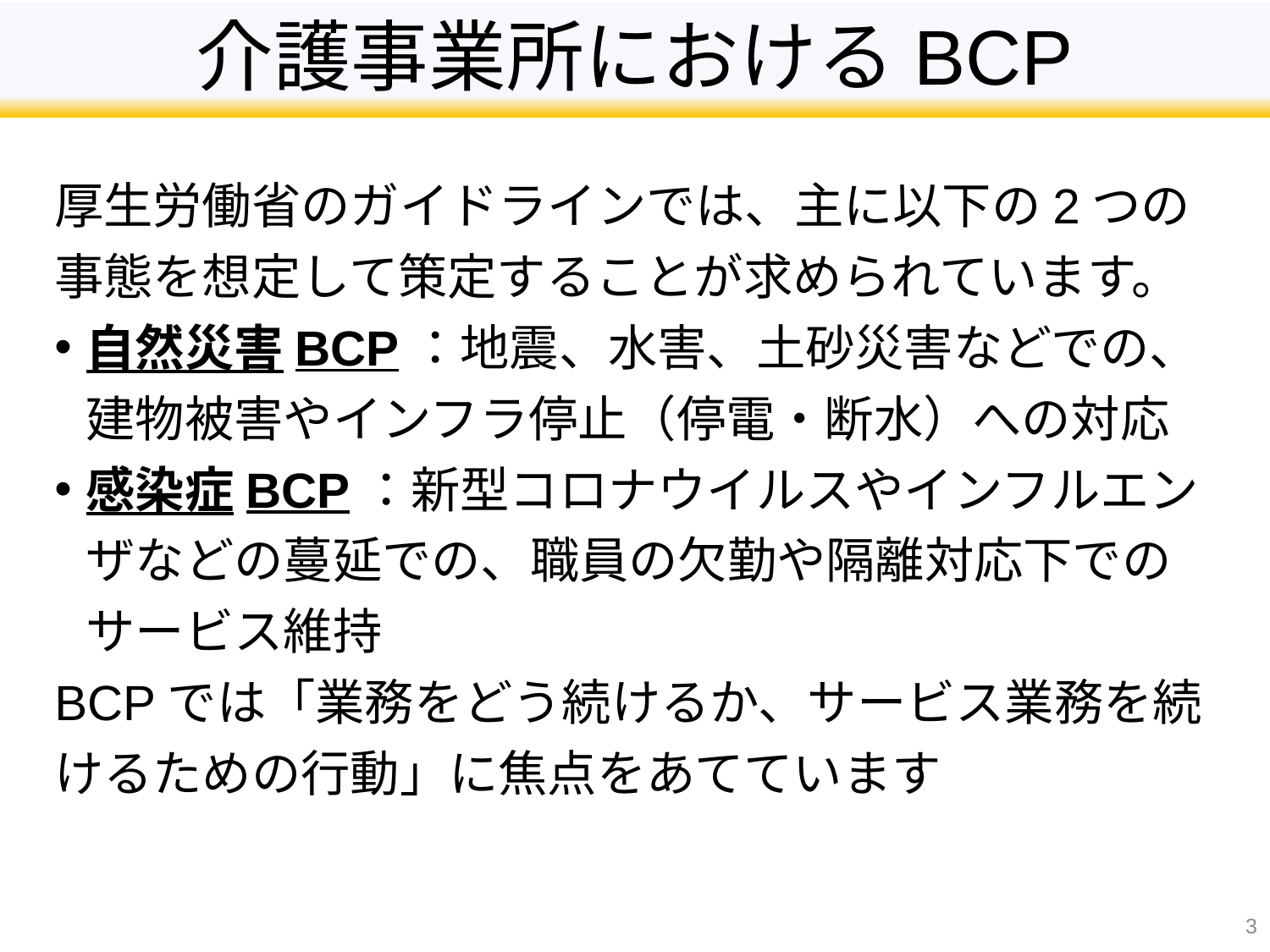

# 介護事業所におけるBCP
厚生労働省のガイドラインでは、主に以下の2つの事態を想定して策定することが求められています。
自然災害BCP：地震、水害、土砂災害などでの、建物被害やインフラ停止（停電・断水）への対応
感染症BCP：新型コロナウイルスやインフルエンザなどの蔓延での、職員の欠勤や隔離対応下でのサービス維持
BCPでは「業務をどう続けるか、サービス業務を続けるための行動」に焦点をあてています
3